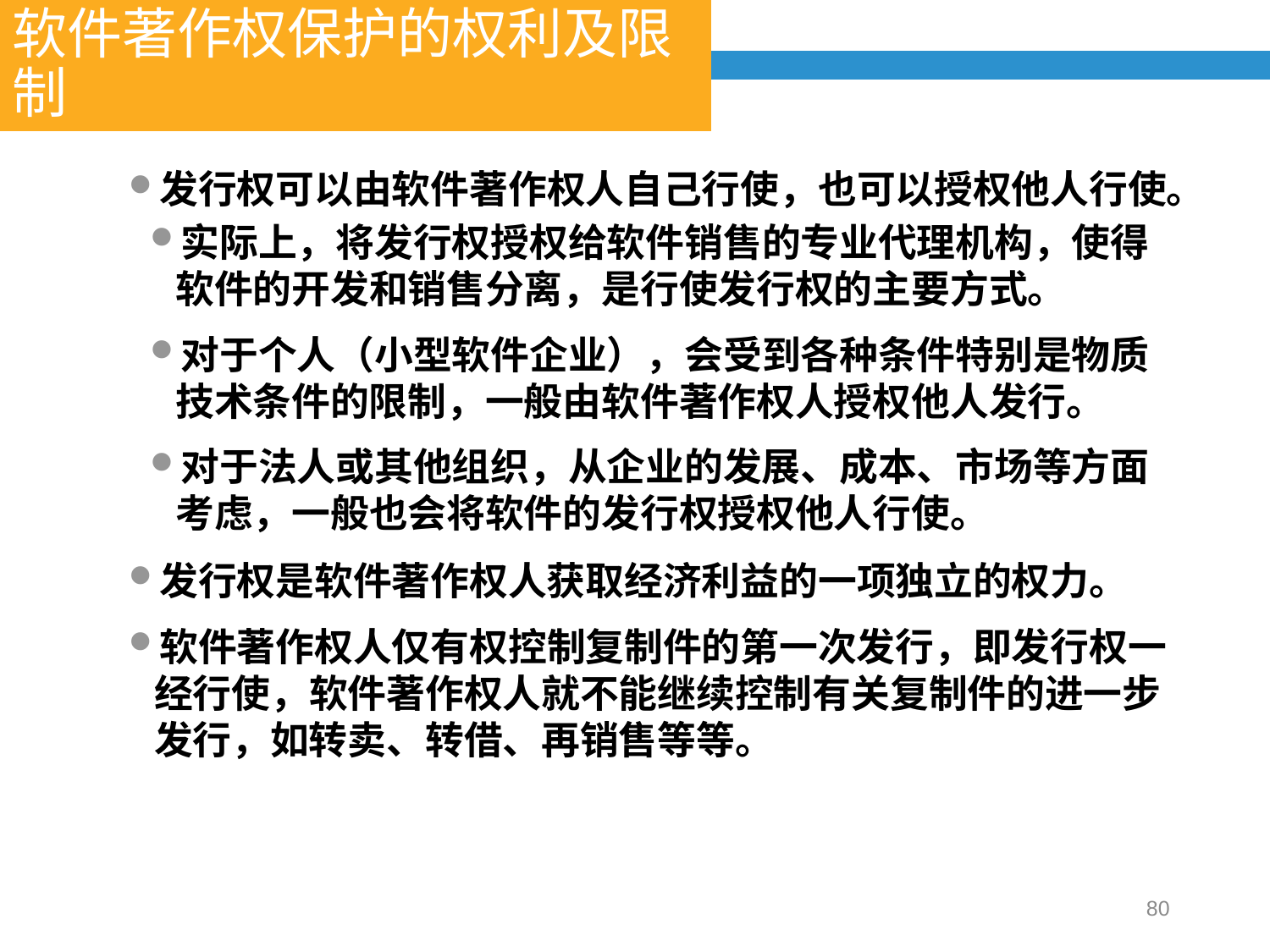

软件著作权保护的权利及限制
发行权可以由软件著作权人自己行使，也可以授权他人行使。
实际上，将发行权授权给软件销售的专业代理机构，使得软件的开发和销售分离，是行使发行权的主要方式。
对于个人（小型软件企业），会受到各种条件特别是物质技术条件的限制，一般由软件著作权人授权他人发行。
对于法人或其他组织，从企业的发展、成本、市场等方面考虑，一般也会将软件的发行权授权他人行使。
发行权是软件著作权人获取经济利益的一项独立的权力。
软件著作权人仅有权控制复制件的第一次发行，即发行权一经行使，软件著作权人就不能继续控制有关复制件的进一步发行，如转卖、转借、再销售等等。
80